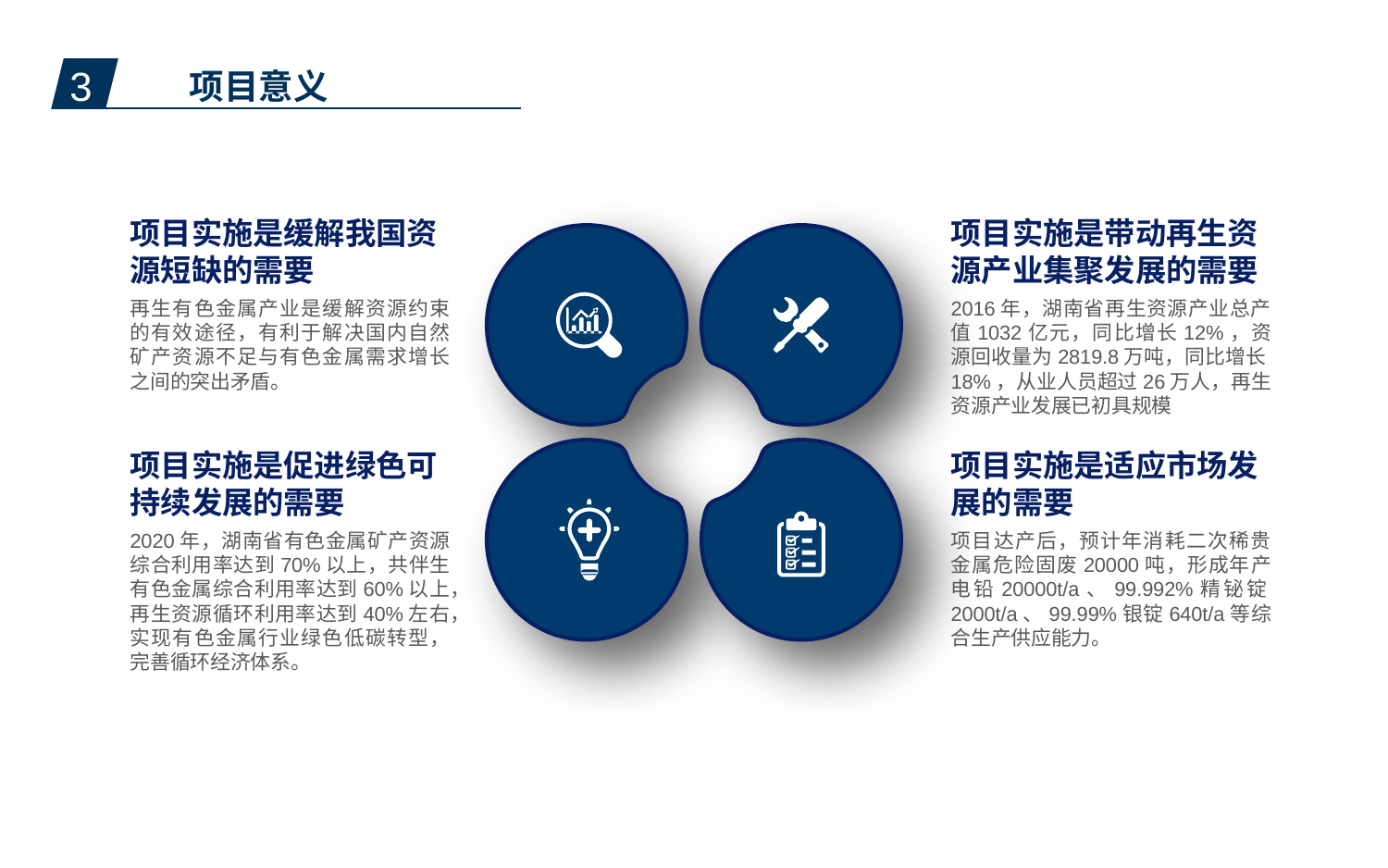

3
项目意义

项目实施是缓解我国资源短缺的需要
项目实施是带动再生资源产业集聚发展的需要

再生有色金属产业是缓解资源约束的有效途径，有利于解决国内自然矿产资源不足与有色金属需求增长之间的突出矛盾。
2016年，湖南省再生资源产业总产值1032亿元，同比增长12%，资源回收量为2819.8万吨，同比增长18%，从业人员超过26万人，再生资源产业发展已初具规模

项目实施是促进绿色可持续发展的需要
项目实施是适应市场发展的需要

2020年，湖南省有色金属矿产资源综合利用率达到70%以上，共伴生有色金属综合利用率达到60%以上，再生资源循环利用率达到40%左右，实现有色金属行业绿色低碳转型，完善循环经济体系。
项目达产后，预计年消耗二次稀贵金属危险固废20000吨，形成年产电铅20000t/a、99.992%精铋锭2000t/a、99.99%银锭640t/a等综合生产供应能力。